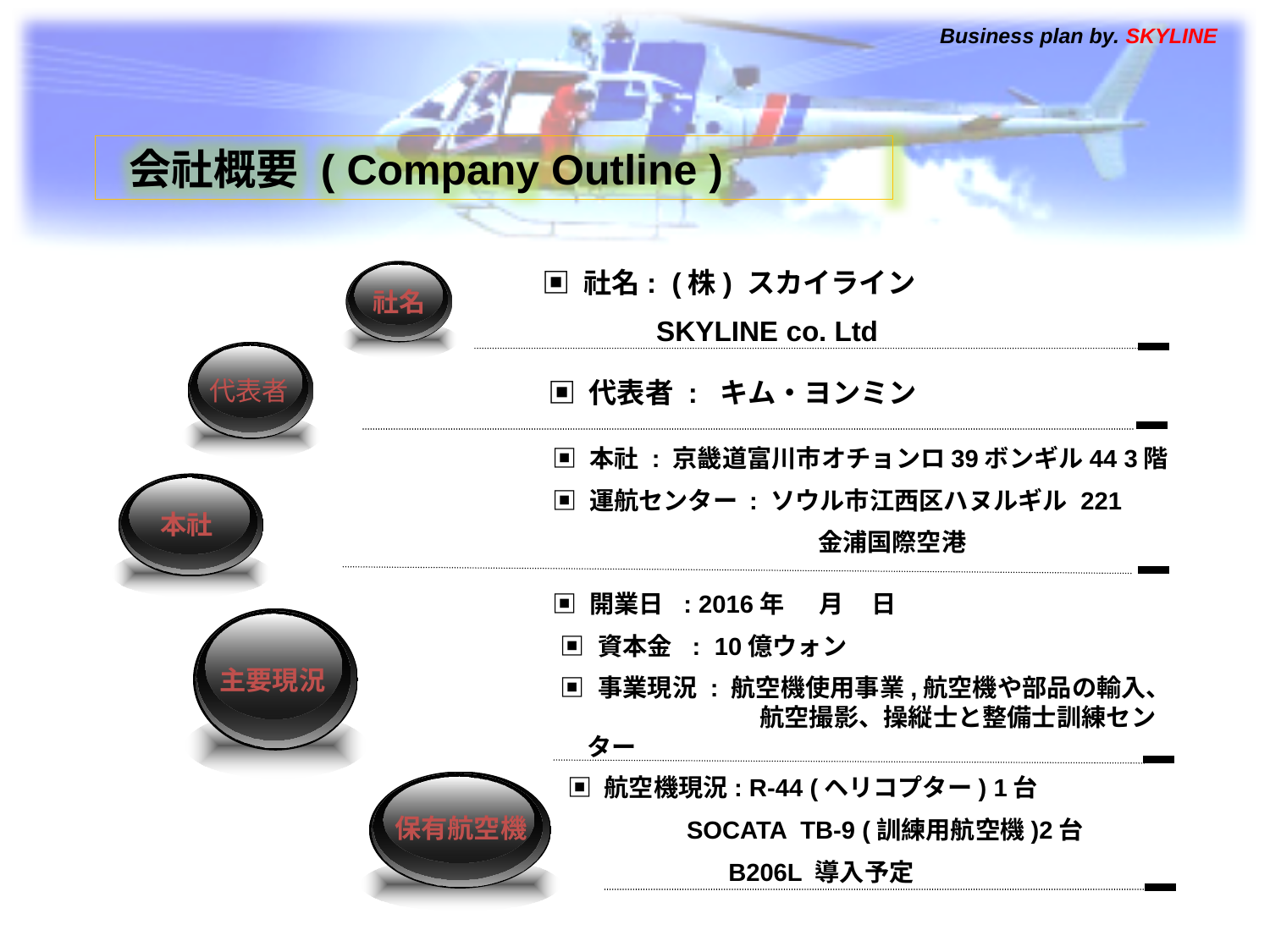

Business plan by. SKYLINE
 会社概要 ( Company Outline )

        ▣ 社名:  (株) スカイライン
                     SKYLINE co. Ltd

社名

代表者

      ▣ 代表者 :  キム・ヨンミン

      ▣ 本社 : 京畿道富川市オチョンロ39ボンギル44 3階
      ▣ 運航センター : ソウル市江西区ハヌルギル 221
		              金浦国際空港

本社

      ▣ 開業日  : 2016年     月    日
      ▣ 資本金  :  10億ウォン
      ▣ 事業現況 : 航空機使用事業,航空機や部品の輸入、       	        航空撮影、操縦士と整備士訓練センター

主要現況

▣ 航空機現況: R-44 (ヘリコプター) 1台
                 SOCATA  TB-9 (訓練用航空機)2台
                       B206L 導入予定

保有航空機